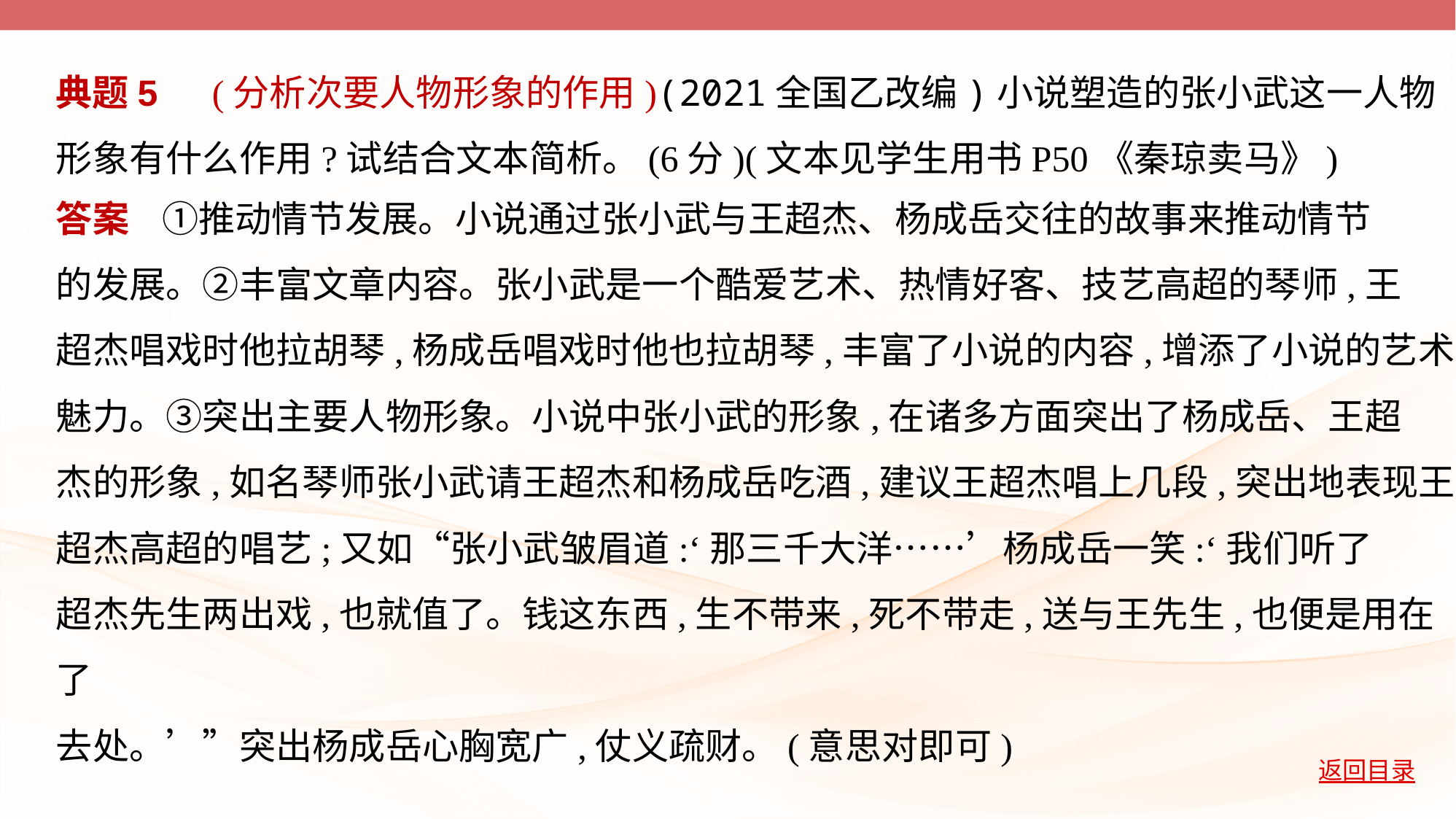

典题5　(分析次要人物形象的作用)(2021全国乙改编)小说塑造的张小武这一人物
形象有什么作用?试结合文本简析。(6分)(文本见学生用书P50《秦琼卖马》)

答案    ①推动情节发展。小说通过张小武与王超杰、杨成岳交往的故事来推动情节
的发展。②丰富文章内容。张小武是一个酷爱艺术、热情好客、技艺高超的琴师,王
超杰唱戏时他拉胡琴,杨成岳唱戏时他也拉胡琴,丰富了小说的内容,增添了小说的艺术
魅力。③突出主要人物形象。小说中张小武的形象,在诸多方面突出了杨成岳、王超
杰的形象,如名琴师张小武请王超杰和杨成岳吃酒,建议王超杰唱上几段,突出地表现王
超杰高超的唱艺;又如“张小武皱眉道:‘那三千大洋……’杨成岳一笑:‘我们听了
超杰先生两出戏,也就值了。钱这东西,生不带来,死不带走,送与王先生,也便是用在了
去处。’”突出杨成岳心胸宽广,仗义疏财。(意思对即可)